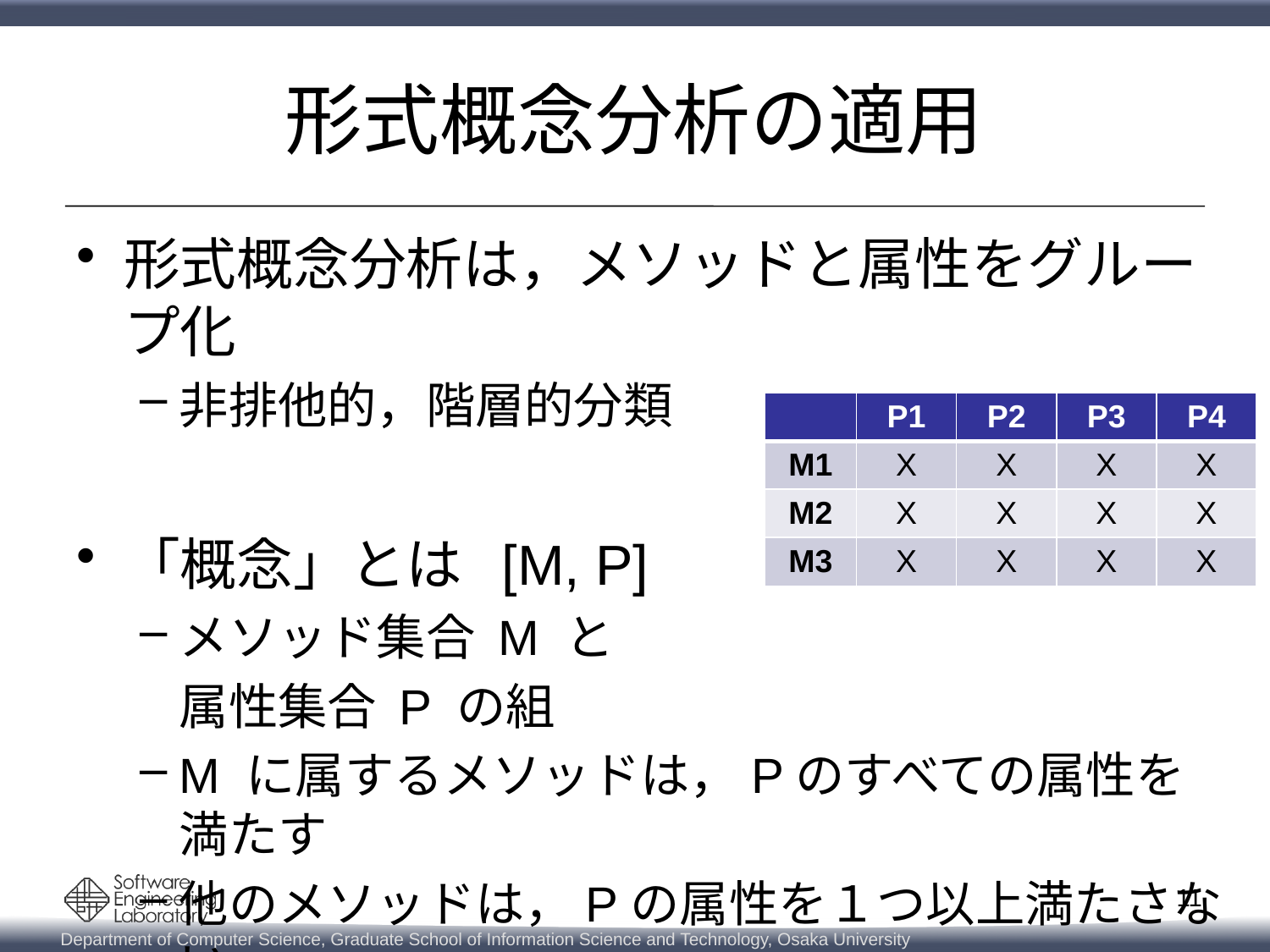

# 形式概念分析の適用
形式概念分析は，メソッドと属性をグループ化
非排他的，階層的分類

「概念」とは  [M, P]
メソッド集合 M と
	属性集合 P の組
M に属するメソッドは，Pのすべての属性を満たす
他のメソッドは，Pの属性を１つ以上満たさない．
他の属性は，M の１つ以上のメソッドが満たさない．
|  | P1 | P2 | P3 | P4 |
| --- | --- | --- | --- | --- |
| M1 | X | X | X | X |
| M2 | X | X | X | X |
| M3 | X | X | X | X |
11